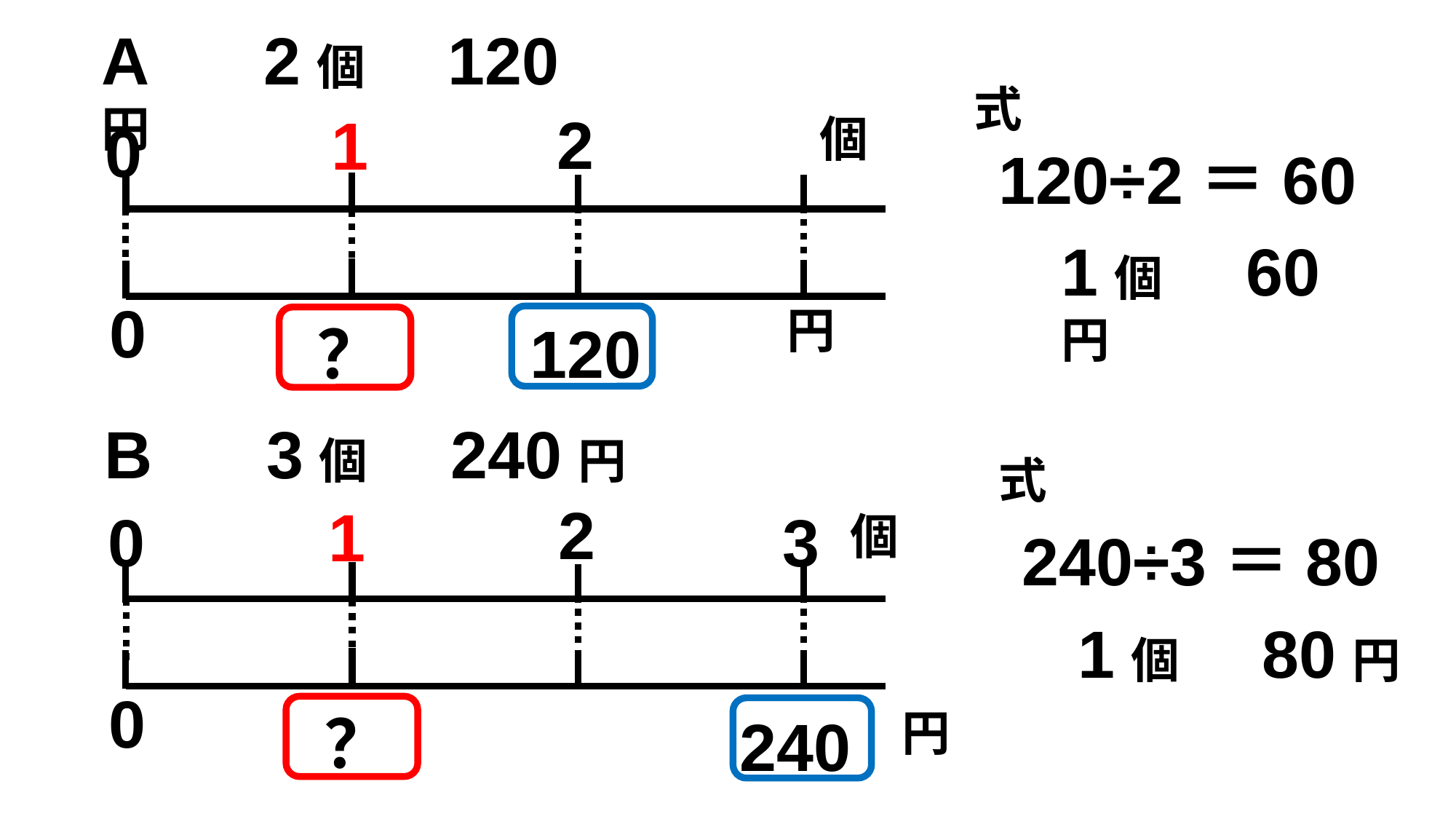

A　 2個　120円
式
2
1
個
0
120÷2＝60
1個　60円
0
円

120
？

B　 3個　240円
式
2
1
0
3
個
240÷3＝80
1個　80円
0
？

円

240